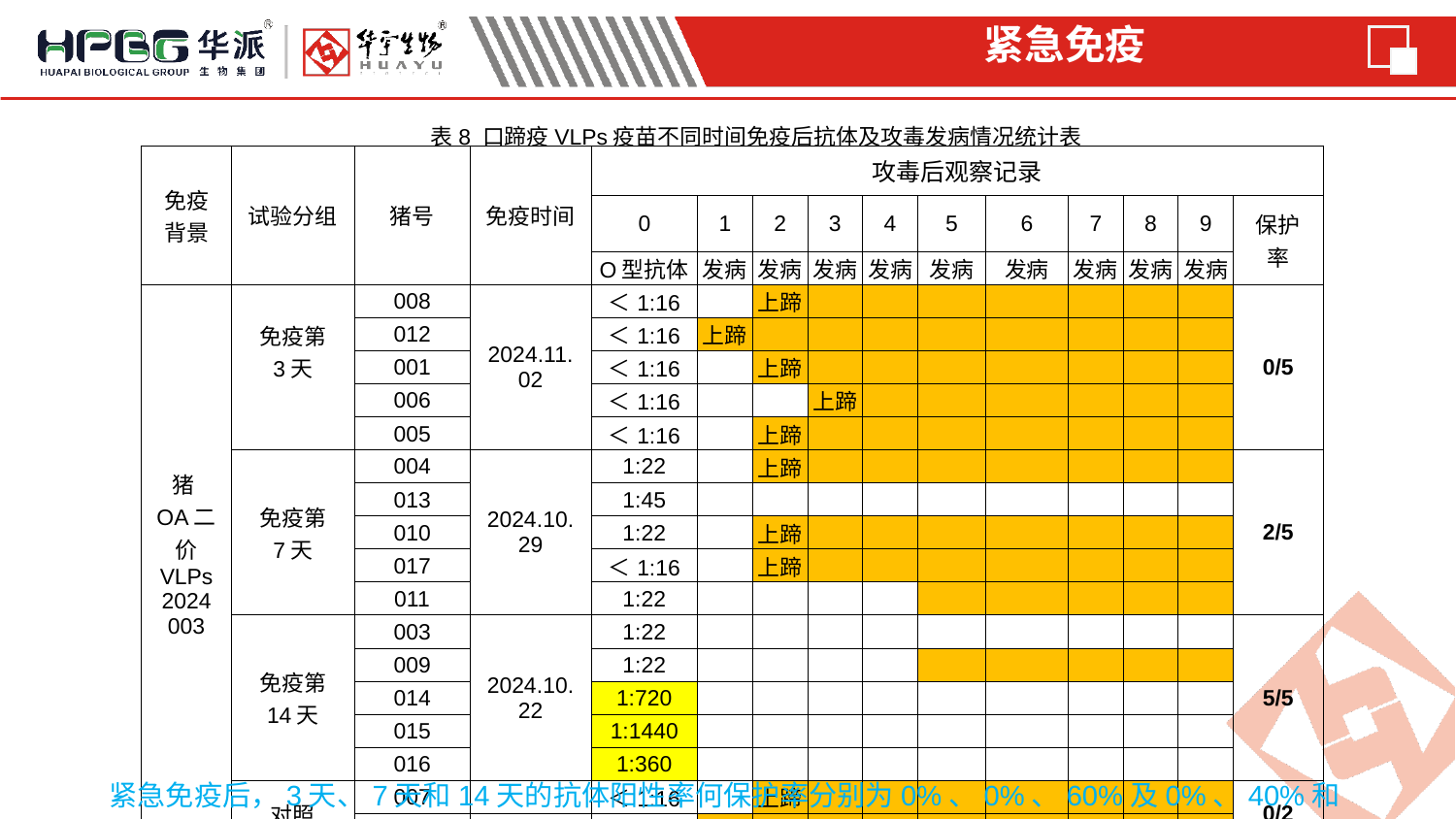

紧急免疫
表8 口蹄疫VLPs疫苗不同时间免疫后抗体及攻毒发病情况统计表
|  |  |  |  |  |  |  |  |  |  |  |  |  |  |  |  |  |
| --- | --- | --- | --- | --- | --- | --- | --- | --- | --- | --- | --- | --- | --- | --- | --- | --- |
|  | 免疫背景 | 试验分组 | 猪号 | 免疫时间 | 攻毒后观察记录 |  |  |  |  |  |  |  |  |  |  |  |
|  |  |  |  |  | 0 | 1 | 2 | 3 | 4 | 5 | 6 |  | 7 | 8 | 9 | 保护率 |
|  |  |  |  |  | O型抗体 | 发病 | 发病 | 发病 | 发病 | 发病 | 发病 |  | 发病 | 发病 | 发病 |  |
|  | 猪OA二价 VLPs 2024003 | 免疫第 3天 | 008 | 2024.11.02 | ＜1:16 |  | 上蹄 |  |  |  |  |  |  |  |  | 0/5 |
|  |  |  | 012 |  | ＜1:16 | 上蹄 |  |  |  |  |  |  |  |  |  |  |
|  |  |  | 001 |  | ＜1:16 |  | 上蹄 |  |  |  |  |  |  |  |  |  |
|  |  |  | 006 |  | ＜1:16 |  |  | 上蹄 |  |  |  |  |  |  |  |  |
|  |  |  | 005 |  | ＜1:16 |  | 上蹄 |  |  |  |  |  |  |  |  |  |
|  |  | 免疫第 7天 | 004 | 2024.10.29 | 1:22 |  | 上蹄 |  |  |  |  |  |  |  |  | 2/5 |
|  |  |  | 013 |  | 1:45 |  |  |  |  |  |  |  |  |  |  |  |
|  |  |  | 010 |  | 1:22 |  | 上蹄 |  |  |  |  |  |  |  |  |  |
|  |  |  | 017 |  | ＜1:16 |  | 上蹄 |  |  |  |  |  |  |  |  |  |
|  |  |  | 011 |  | 1:22 |  |  |  |  |  |  |  |  |  |  |  |
|  |  | 免疫第 14天 | 003 | 2024.10.22 | 1:22 |  |  |  |  |  |  |  |  |  |  | 5/5 |
|  |  |  | 009 |  | 1:22 |  |  |  |  |  |  |  |  |  |  |  |
|  |  |  | 014 |  | 1:720 |  |  |  |  |  |  |  |  |  |  |  |
|  |  |  | 015 |  | 1:1440 |  |  |  |  |  |  |  |  |  |  |  |
|  |  |  | 016 |  | 1:360 |  |  |  |  |  |  |  |  |  |  |  |
|  |  | 对照 | 007 |  | ＜1:16 |  | 上蹄 |  |  |  |  |  |  |  |  | 0/2 |
|  |  |  | 002 |  | ＜1:16 | 上蹄 |  |  |  |  |  |  |  |  |  |  |
紧急免疫后，3天、7天和14天的抗体阳性率何保护率分别为0%、0%、60%及0%、40%和100%。